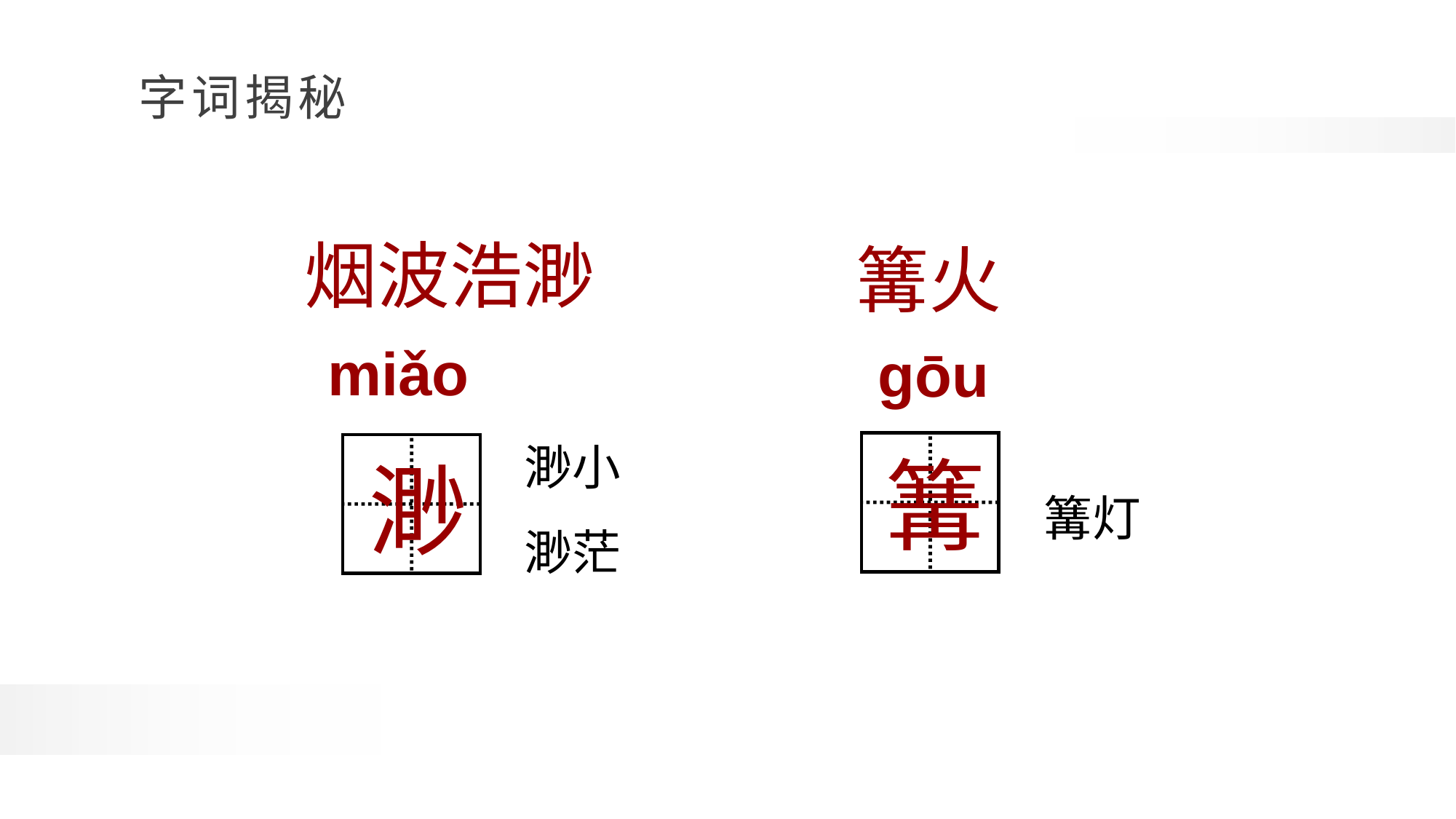

小学学科网  xuekeedu.com
烟波浩渺
篝火
miǎo
gōu
渺小

篝
渺
篝灯
渺茫